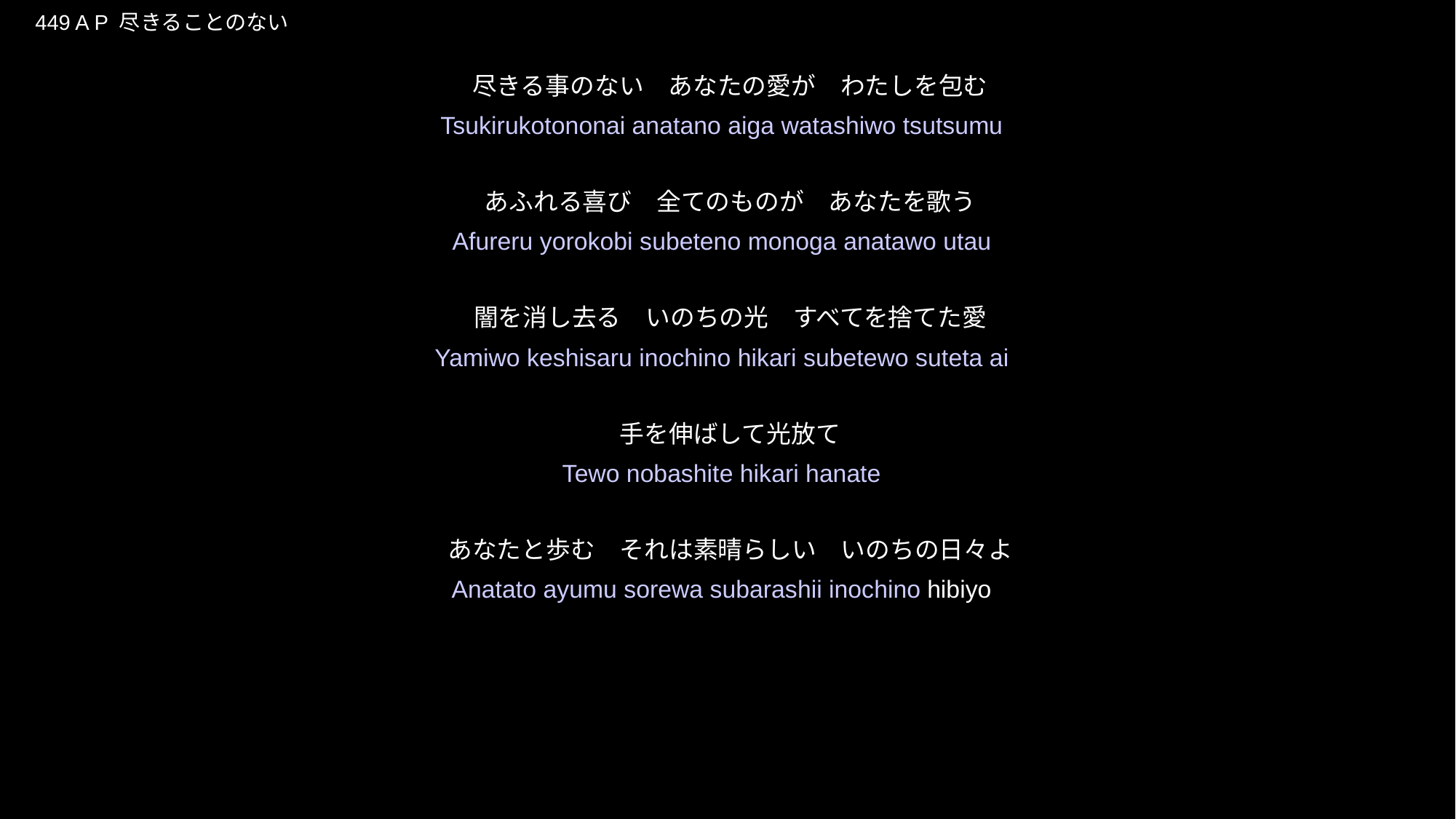

つきることのないあなたのあいが
★P
449 A P 尽きることのない
尽きる事のない　あなたの愛が　わたしを包む

あふれる喜び　全てのものが　あなたを歌う

闇を消し去る　いのちの光　すべてを捨てた愛

手を伸ばして光放て

あなたと歩む　それは素晴らしい　いのちの日々よ
★５
Tsukirukotononai anatano aiga watashiwo tsutsumu

Afureru yorokobi subeteno monoga anatawo utau

Yamiwo keshisaru inochino hikari subetewo suteta ai

Tewo nobashite hikari hanate

Anatato ayumu sorewa subarashii inochino hibiyo